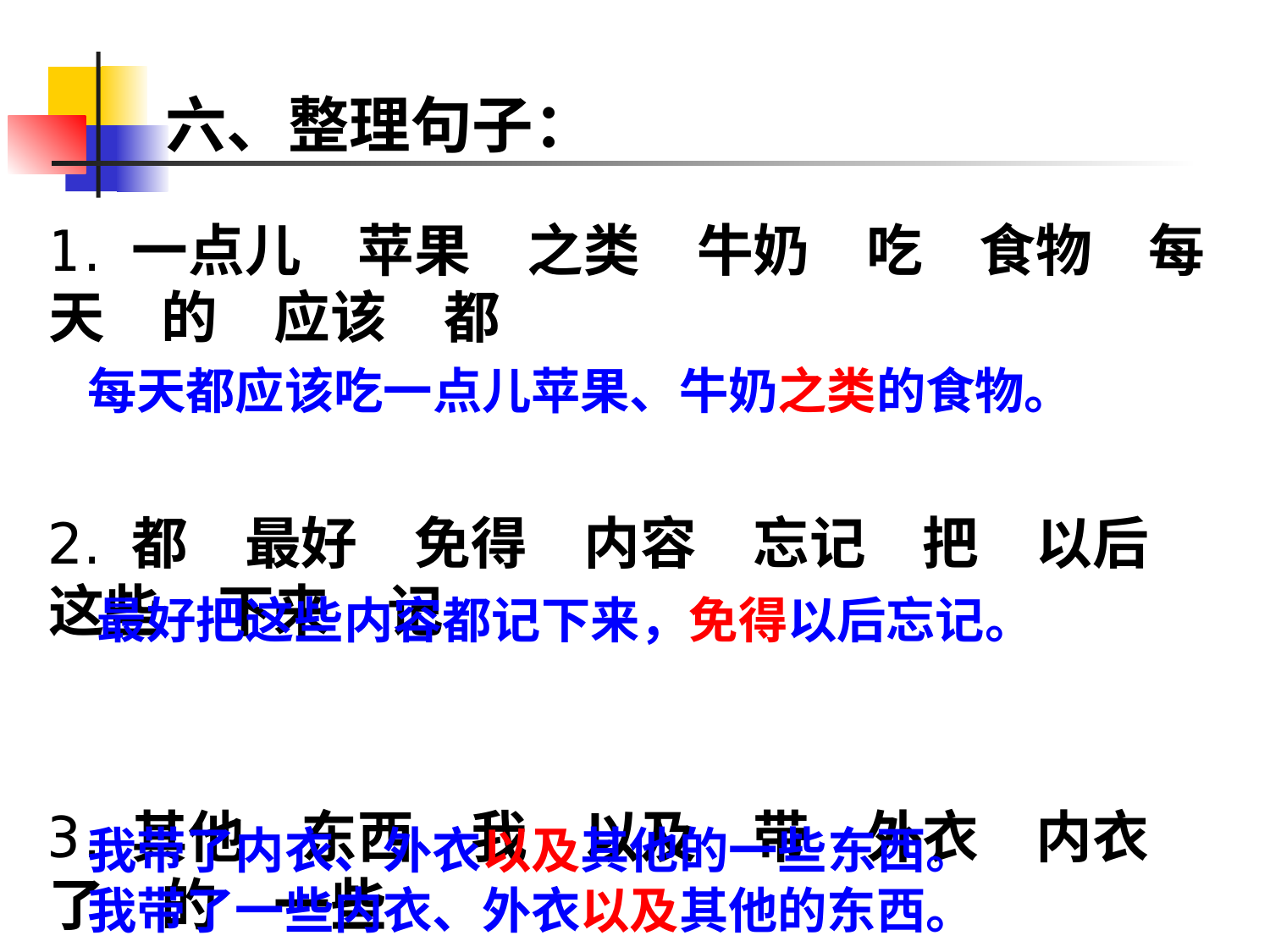

# 六、整理句子：
1. 一点儿　苹果　之类　牛奶　吃　食物　每天　的　应该　都

2. 都　最好　免得　内容　忘记　把　以后　这些　下来　记

3. 其他　东西　我　以及　带　外衣　内衣　了　的　一些

每天都应该吃一点儿苹果、牛奶之类的食物。
最好把这些内容都记下来，免得以后忘记。
我带了内衣、外衣以及其他的一些东西。
我带了一些内衣、外衣以及其他的东西。